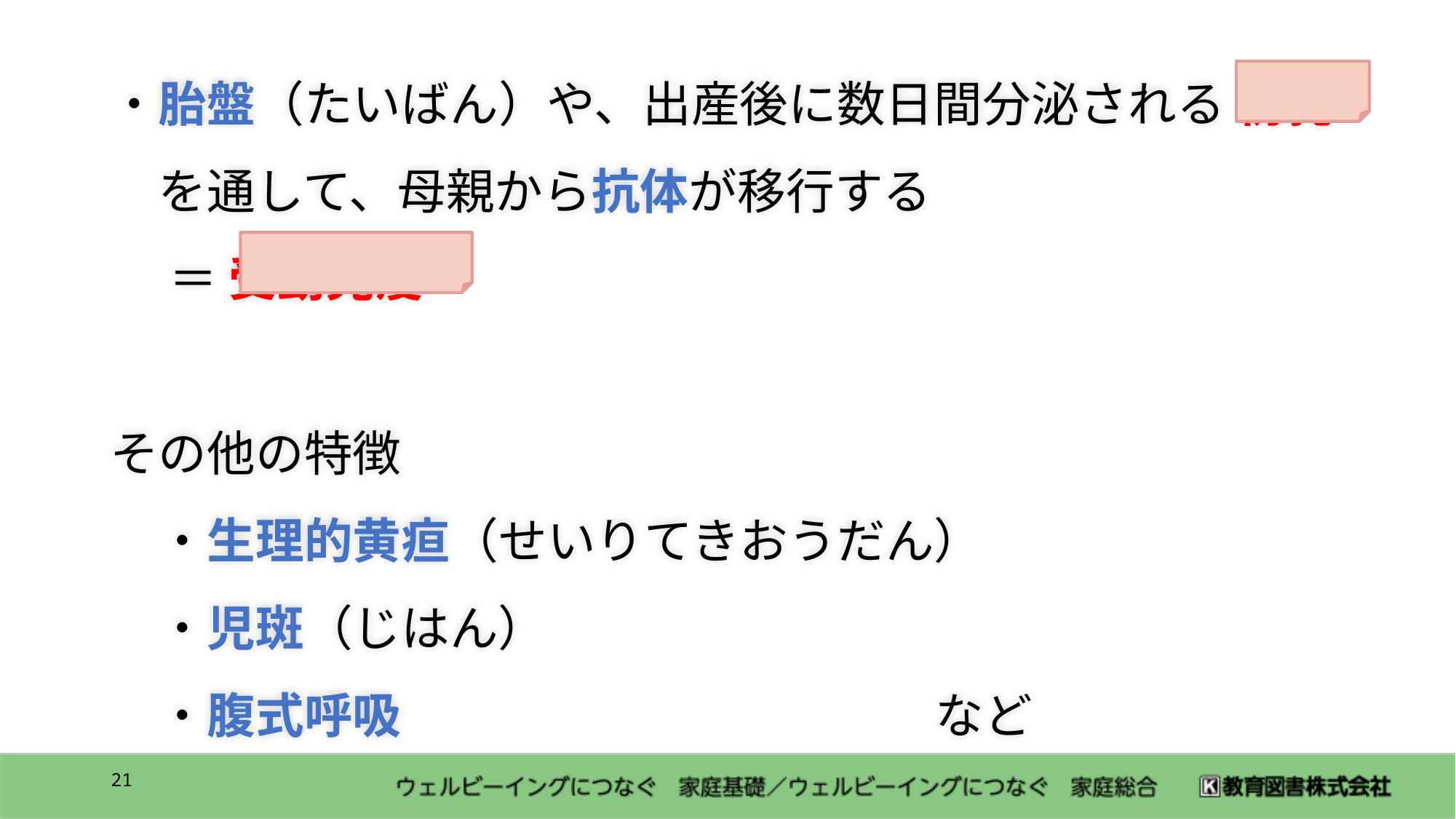

・胎盤（たいばん）や、出産後に数日間分泌される 初乳
　を通して、母親から抗体が移行する
　 ＝ 受動免疫

その他の特徴
　・生理的黄疸（せいりてきおうだん）
　・児斑（じはん）
　・腹式呼吸　　　　　　　　　　　など

21